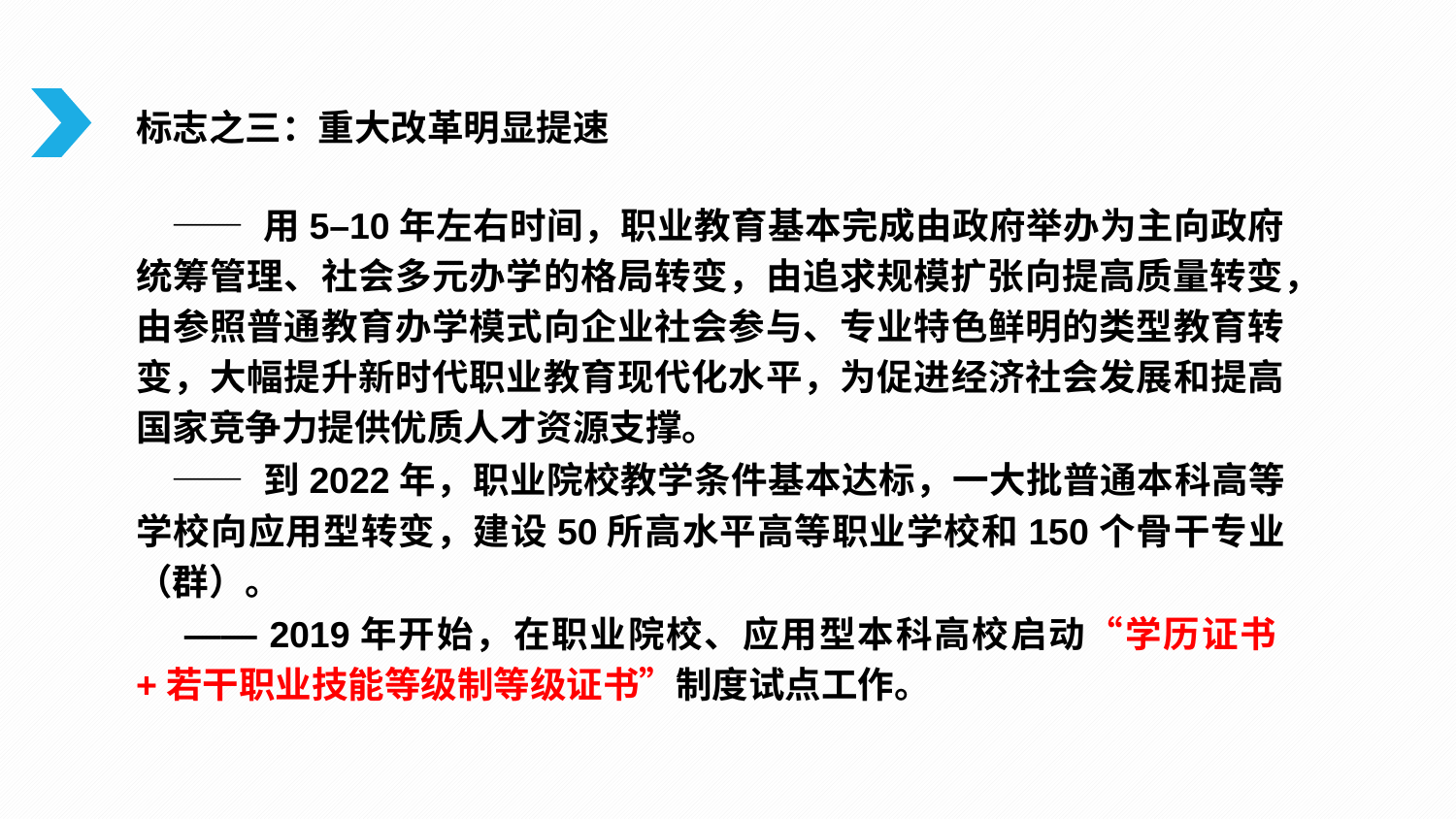

标志之三：重大改革明显提速

    —— 用5–10年左右时间，职业教育基本完成由政府举办为主向政府统筹管理、社会多元办学的格局转变，由追求规模扩张向提高质量转变，由参照普通教育办学模式向企业社会参与、专业特色鲜明的类型教育转变，大幅提升新时代职业教育现代化水平，为促进经济社会发展和提高国家竞争力提供优质人才资源支撑。
    —— 到2022年，职业院校教学条件基本达标，一大批普通本科高等学校向应用型转变，建设50所高水平高等职业学校和150个骨干专业（群）。
    —— 2019年开始，在职业院校、应用型本科高校启动“学历证书+若干职业技能等级制等级证书”制度试点工作。